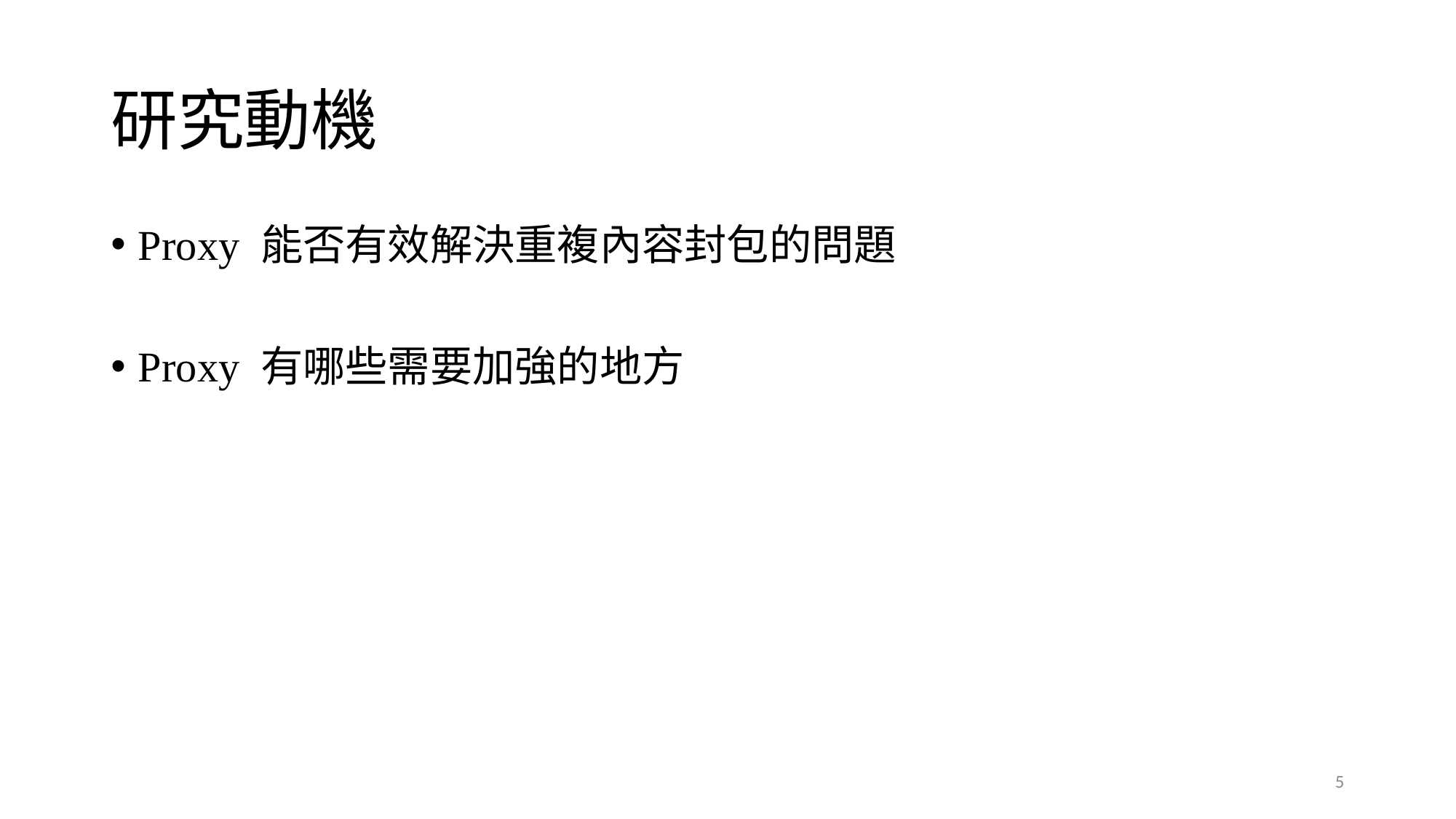

# 研究動機
Proxy 能否有效解決重複內容封包的問題

Proxy 有哪些需要加強的地方

5